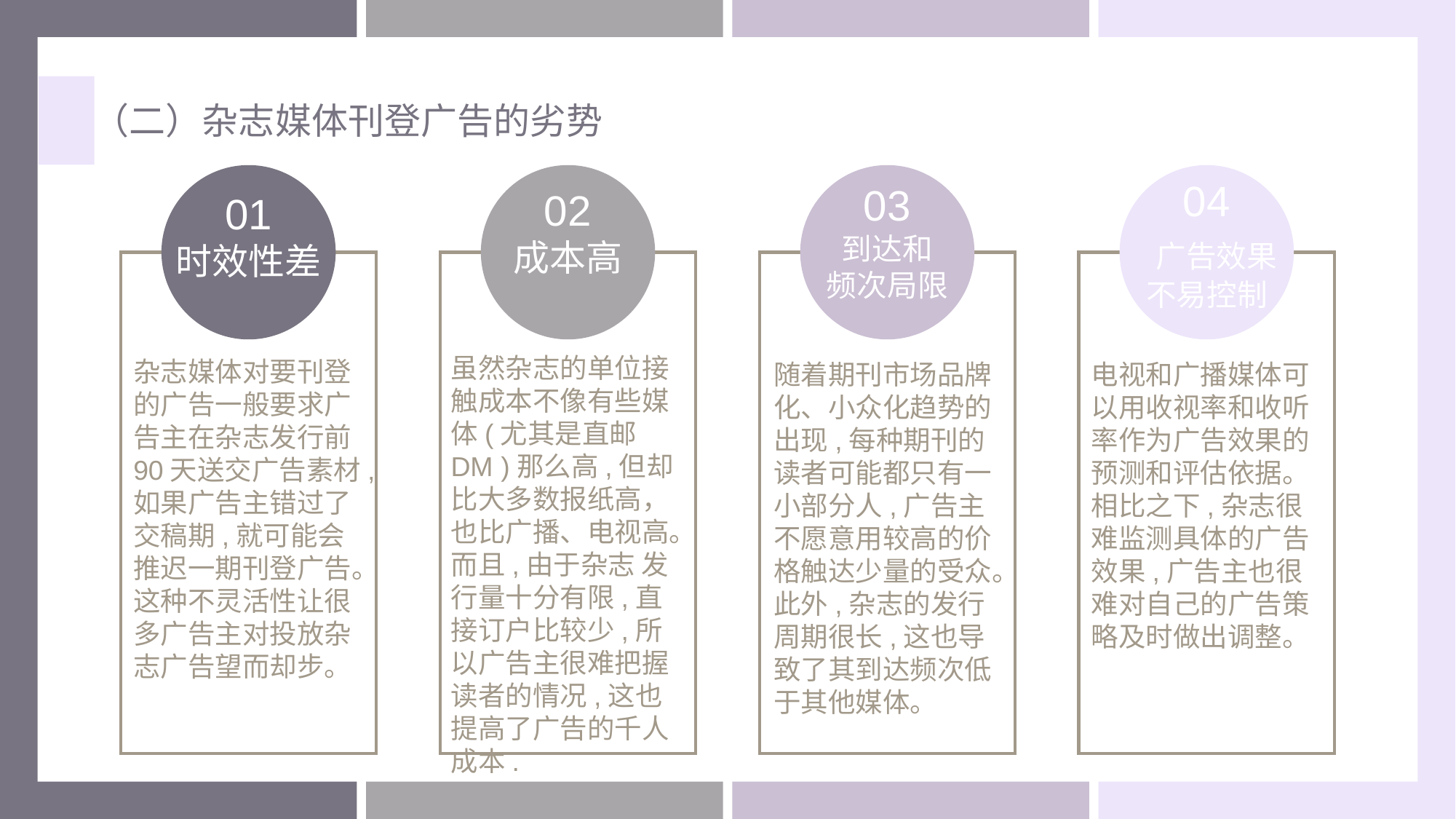

（二）杂志媒体刊登广告的劣势

01
时效性差

杂志媒体对要刊登的广告一般要求广告主在杂志发行前 90天送交广告素材,如果广告主错过了交稿期,就可能会推迟一期刊登广告。这种不灵活性让很多广告主对投放杂志广告望而却步。

02
成本高

虽然杂志的单位接触成本不像有些媒体(尤其是直邮 DM )那么高,但却比大多数报纸高，也比广播、电视高。而且,由于杂志 发行量十分有限,直接订户比较少,所以广告主很难把握读者的情况,这也提高了广告的千人成本.

03
到达和
频次局限

随着期刊市场品牌化、小众化趋势的出现,每种期刊的读者可能都只有一小部分人,广告主不愿意用较高的价格触达少量的受众。此外,杂志的发行周期很长,这也导致了其到达频次低于其他媒体。

04
 广告效果
不易控制

电视和广播媒体可以用收视率和收听率作为广告效果的预测和评估依据。相比之下,杂志很难监测具体的广告效果,广告主也很难对自己的广告策略及时做出调整。